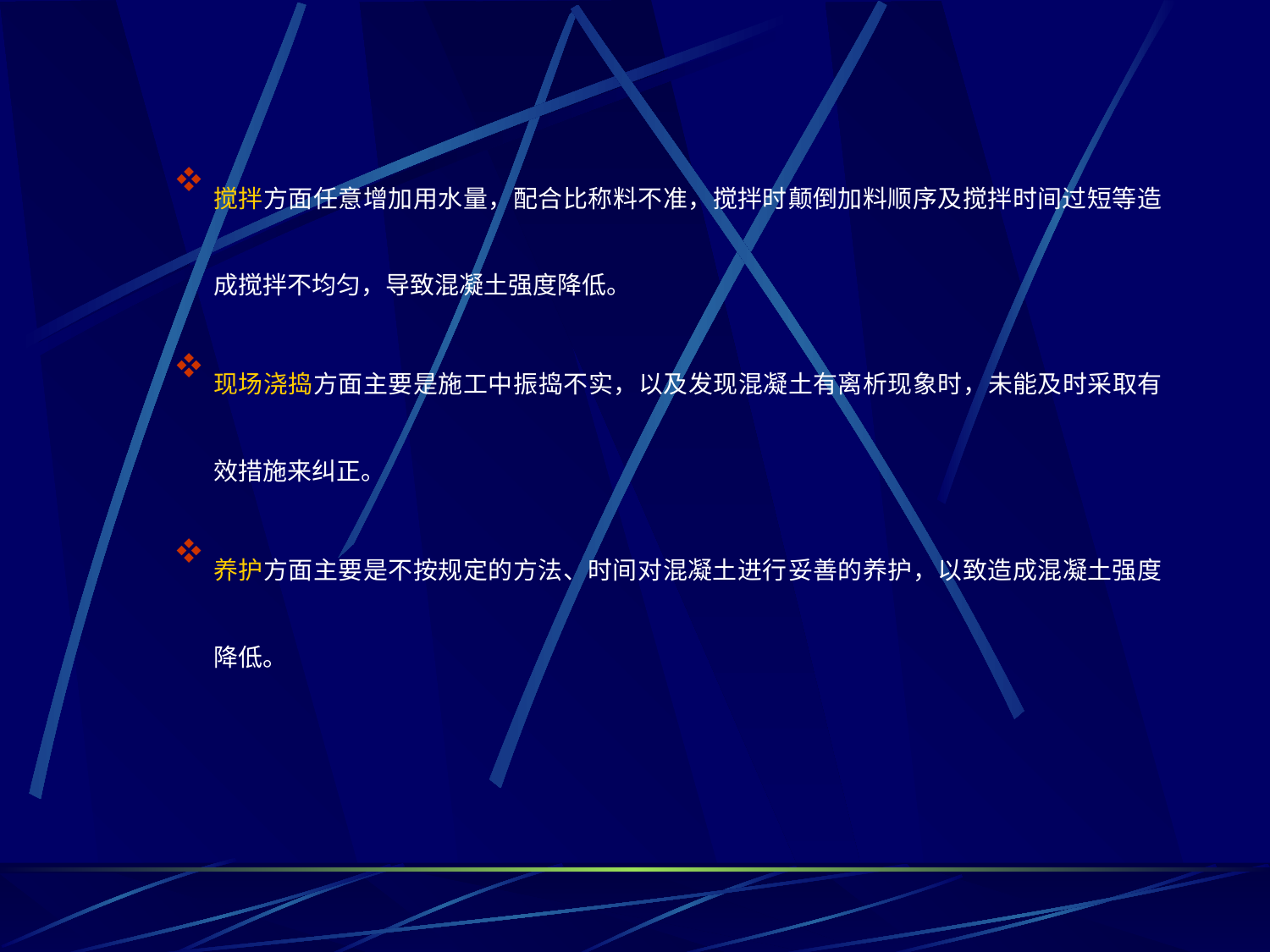

搅拌方面任意增加用水量，配合比称料不准，搅拌时颠倒加料顺序及搅拌时间过短等造成搅拌不均匀，导致混凝土强度降低。
现场浇捣方面主要是施工中振捣不实，以及发现混凝土有离析现象时，未能及时采取有效措施来纠正。
养护方面主要是不按规定的方法、时间对混凝土进行妥善的养护，以致造成混凝土强度降低。